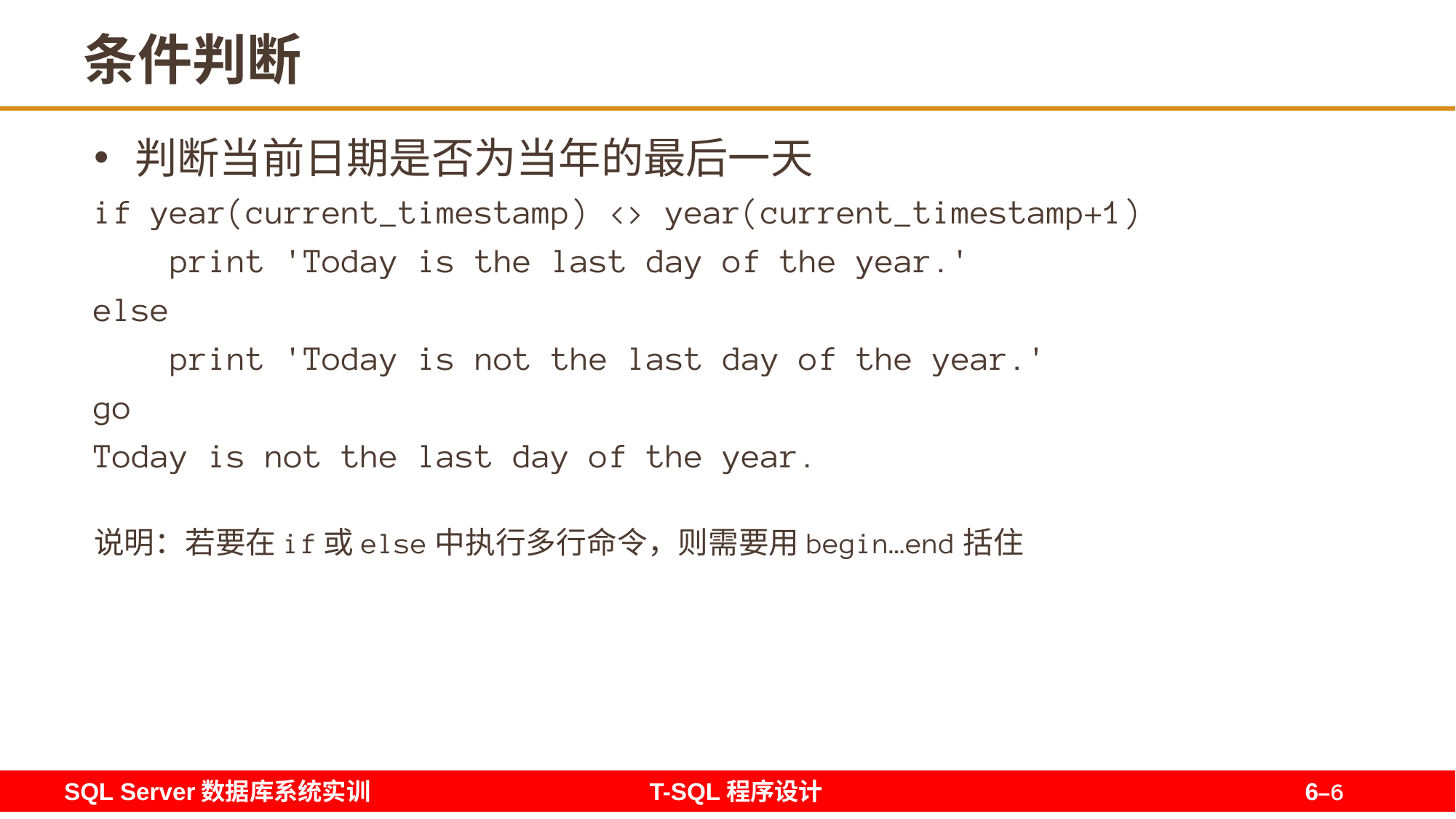

6
# 条件判断
判断当前日期是否为当年的最后一天
if year(current_timestamp) <> year(current_timestamp+1)
    print 'Today is the last day of the year.'
else
    print 'Today is not the last day of the year.'
go
Today is not the last day of the year.

说明：若要在if或else中执行多行命令，则需要用begin…end括住